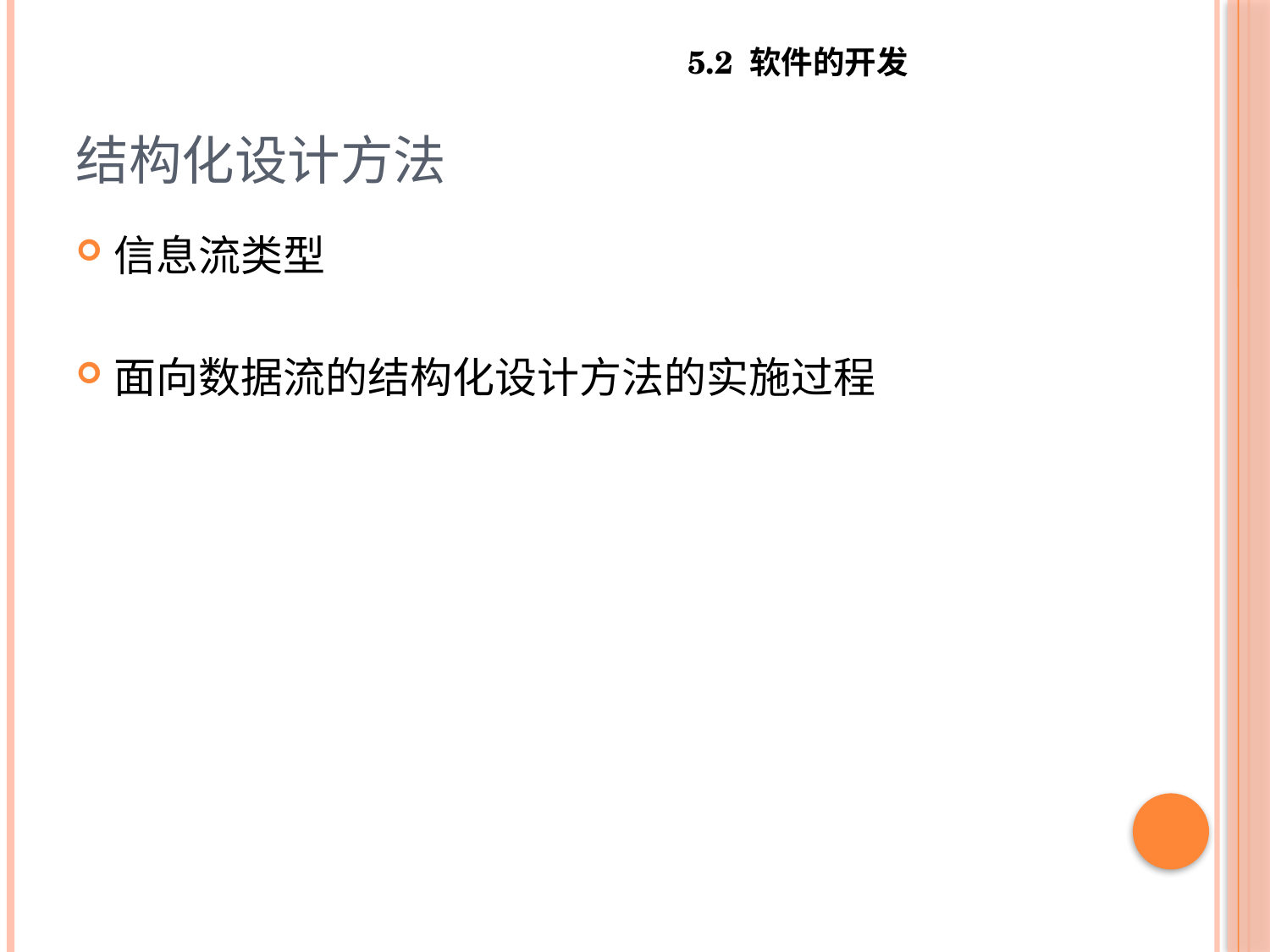

5.2 软件的开发
# 结构化设计方法
信息流类型

面向数据流的结构化设计方法的实施过程